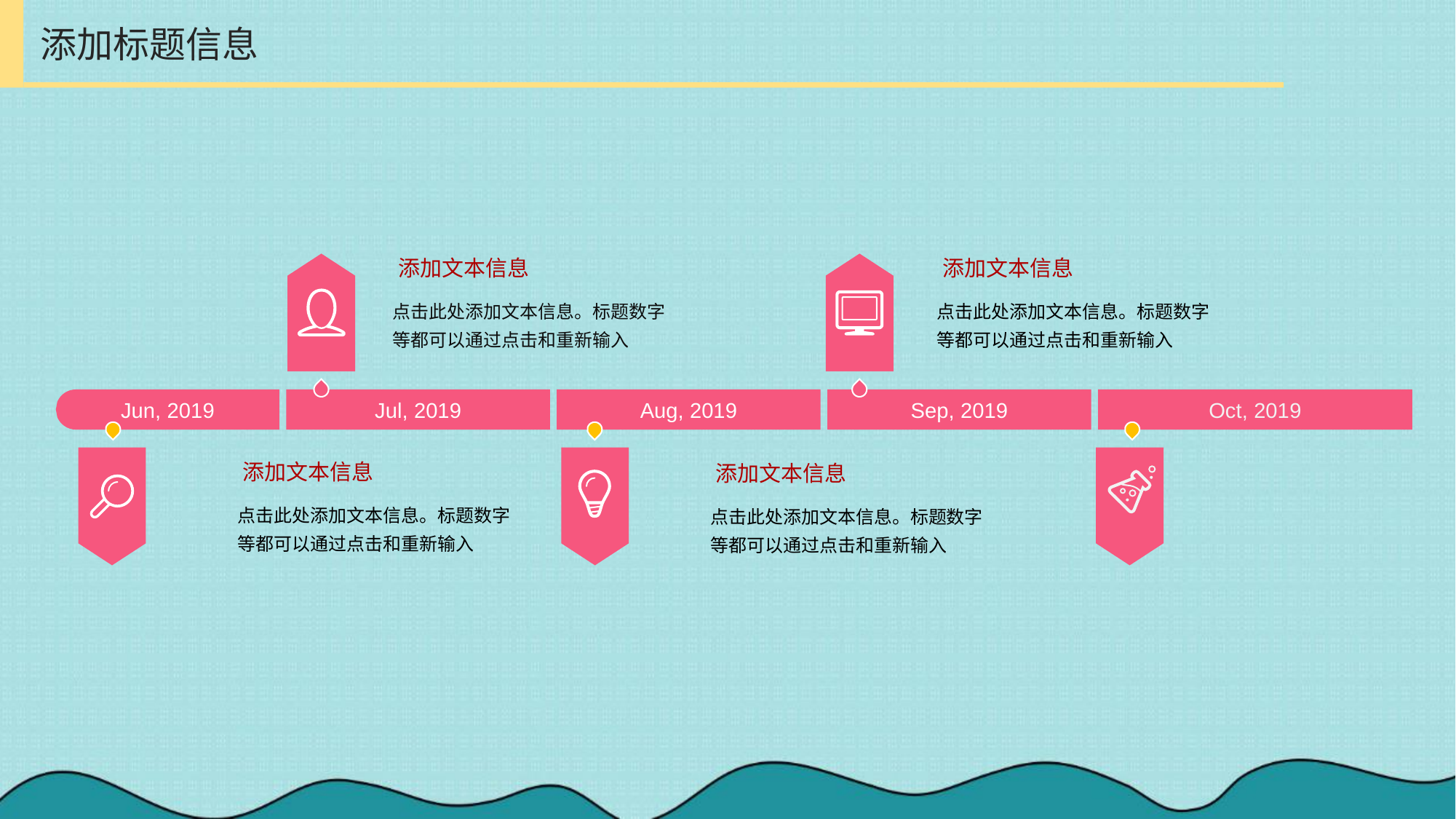

添加标题信息

添加文本信息
添加文本信息

点击此处添加文本信息。标题数字等都可以通过点击和重新输入
点击此处添加文本信息。标题数字等都可以通过点击和重新输入

Jun, 2019
Jul, 2019
Aug, 2019
Sep, 2019
Oct, 2019
添加文本信息
添加文本信息

点击此处添加文本信息。标题数字等都可以通过点击和重新输入
点击此处添加文本信息。标题数字等都可以通过点击和重新输入